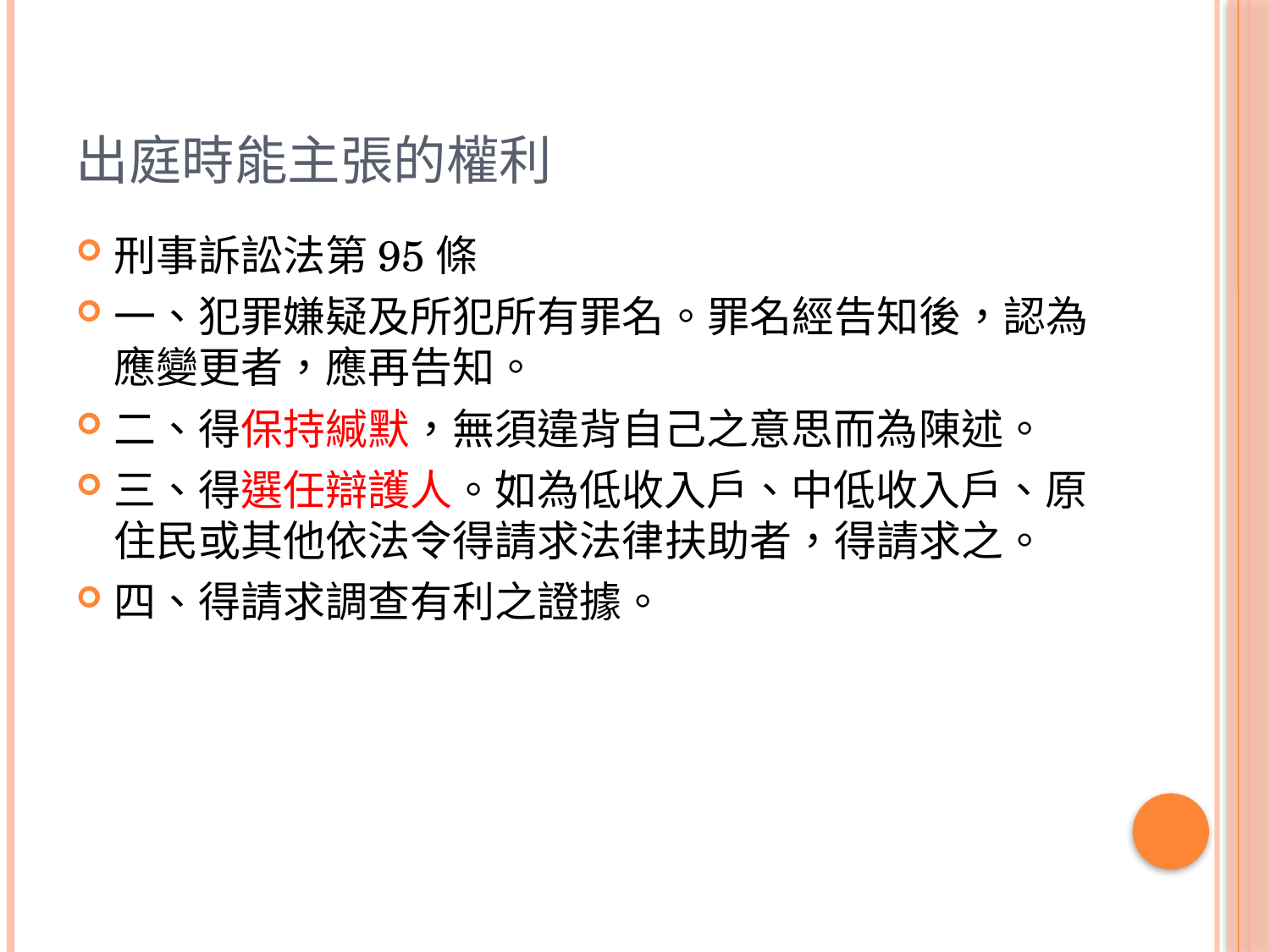

# 出庭時能主張的權利
刑事訴訟法第95條
一、犯罪嫌疑及所犯所有罪名。罪名經告知後，認為應變更者，應再告知。
二、得保持緘默，無須違背自己之意思而為陳述。
三、得選任辯護人。如為低收入戶、中低收入戶、原住民或其他依法令得請求法律扶助者，得請求之。
四、得請求調查有利之證據。